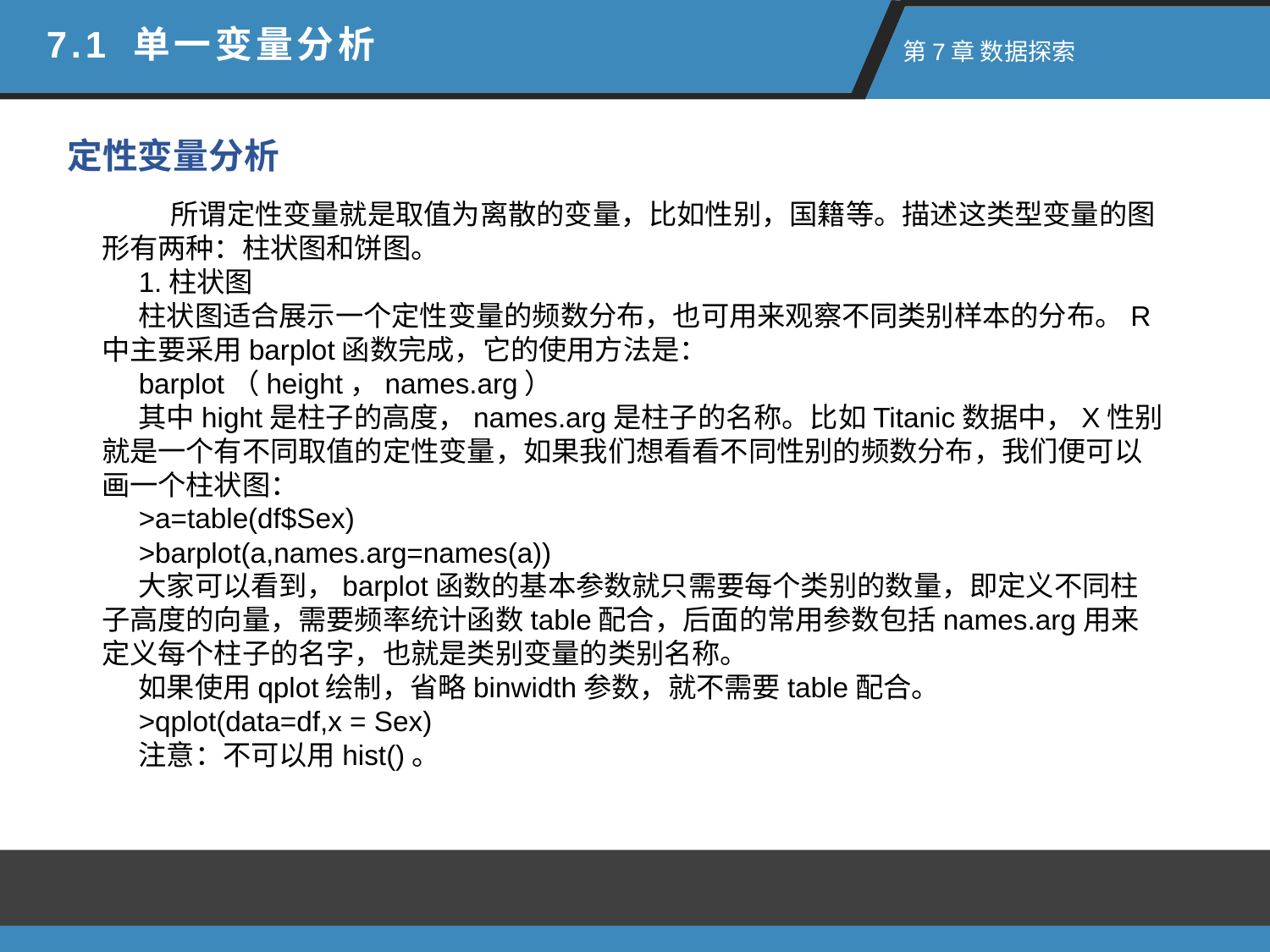

7.1 单一变量分析
  第7章 数据探索
定性变量分析
    所谓定性变量就是取值为离散的变量，比如性别，国籍等。描述这类型变量的图形有两种：柱状图和饼图。
1.柱状图
柱状图适合展示一个定性变量的频数分布，也可用来观察不同类别样本的分布。R中主要采用barplot函数完成，它的使用方法是：
barplot（height，names.arg）
其中hight是柱子的高度，names.arg是柱子的名称。比如Titanic数据中，X性别就是一个有不同取值的定性变量，如果我们想看看不同性别的频数分布，我们便可以画一个柱状图：
>a=table(df$Sex)
>barplot(a,names.arg=names(a))
大家可以看到，barplot函数的基本参数就只需要每个类别的数量，即定义不同柱子高度的向量，需要频率统计函数table配合，后面的常用参数包括names.arg用来定义每个柱子的名字，也就是类别变量的类别名称。
如果使用qplot绘制，省略binwidth参数，就不需要table配合。
>qplot(data=df,x = Sex)
注意：不可以用hist()。